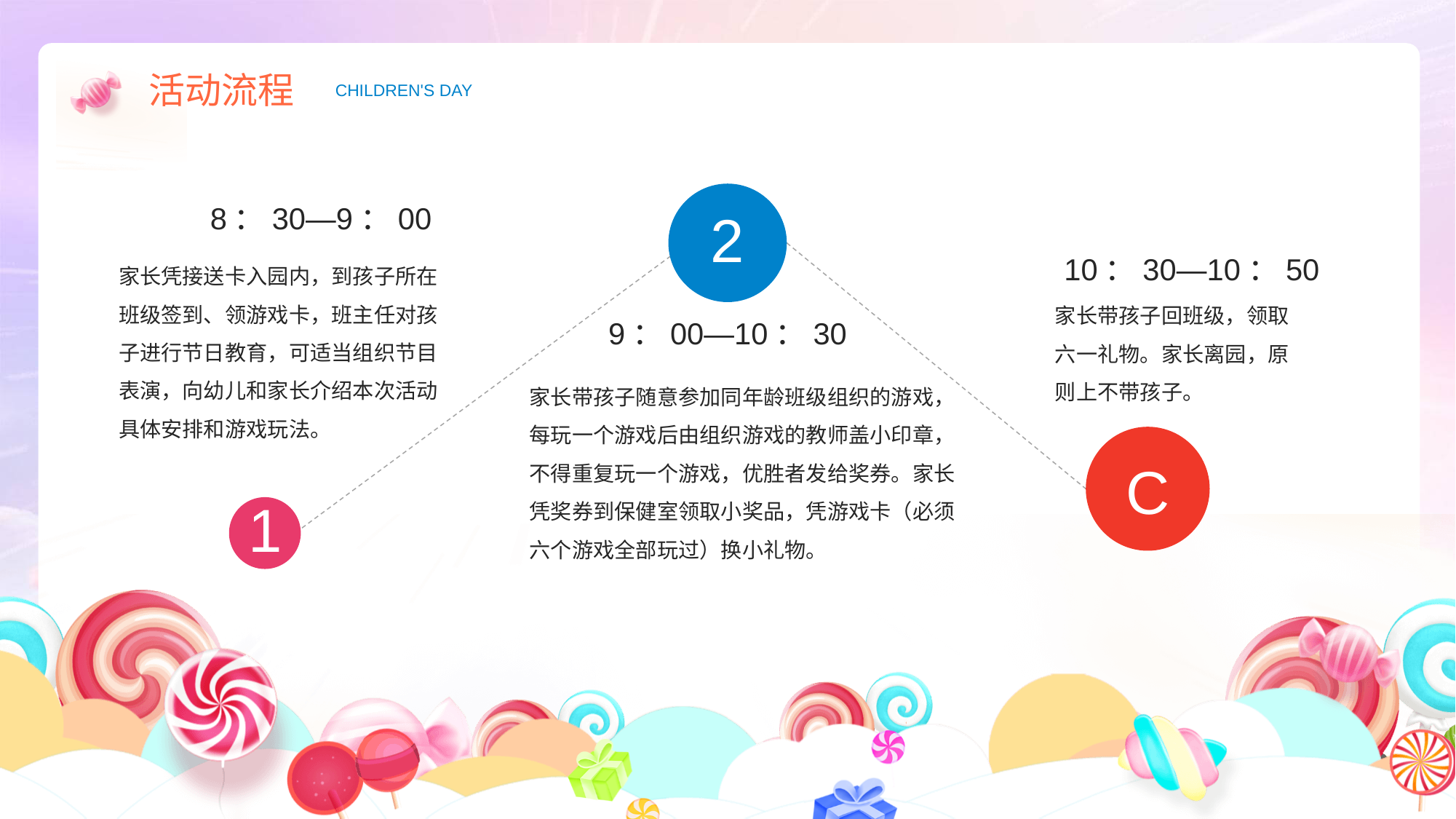

活动流程
CHILDREN'S DAY

8：30—9：00
家长凭接送卡入园内，到孩子所在班级签到、领游戏卡，班主任对孩子进行节日教育，可适当组织节目表演，向幼儿和家长介绍本次活动具体安排和游戏玩法。
2
10：30—10：50
家长带孩子回班级，领取六一礼物。家长离园，原则上不带孩子。
9：00—10：30
家长带孩子随意参加同年龄班级组织的游戏，每玩一个游戏后由组织游戏的教师盖小印章，不得重复玩一个游戏，优胜者发给奖券。家长凭奖券到保健室领取小奖品，凭游戏卡（必须六个游戏全部玩过）换小礼物。

C
1